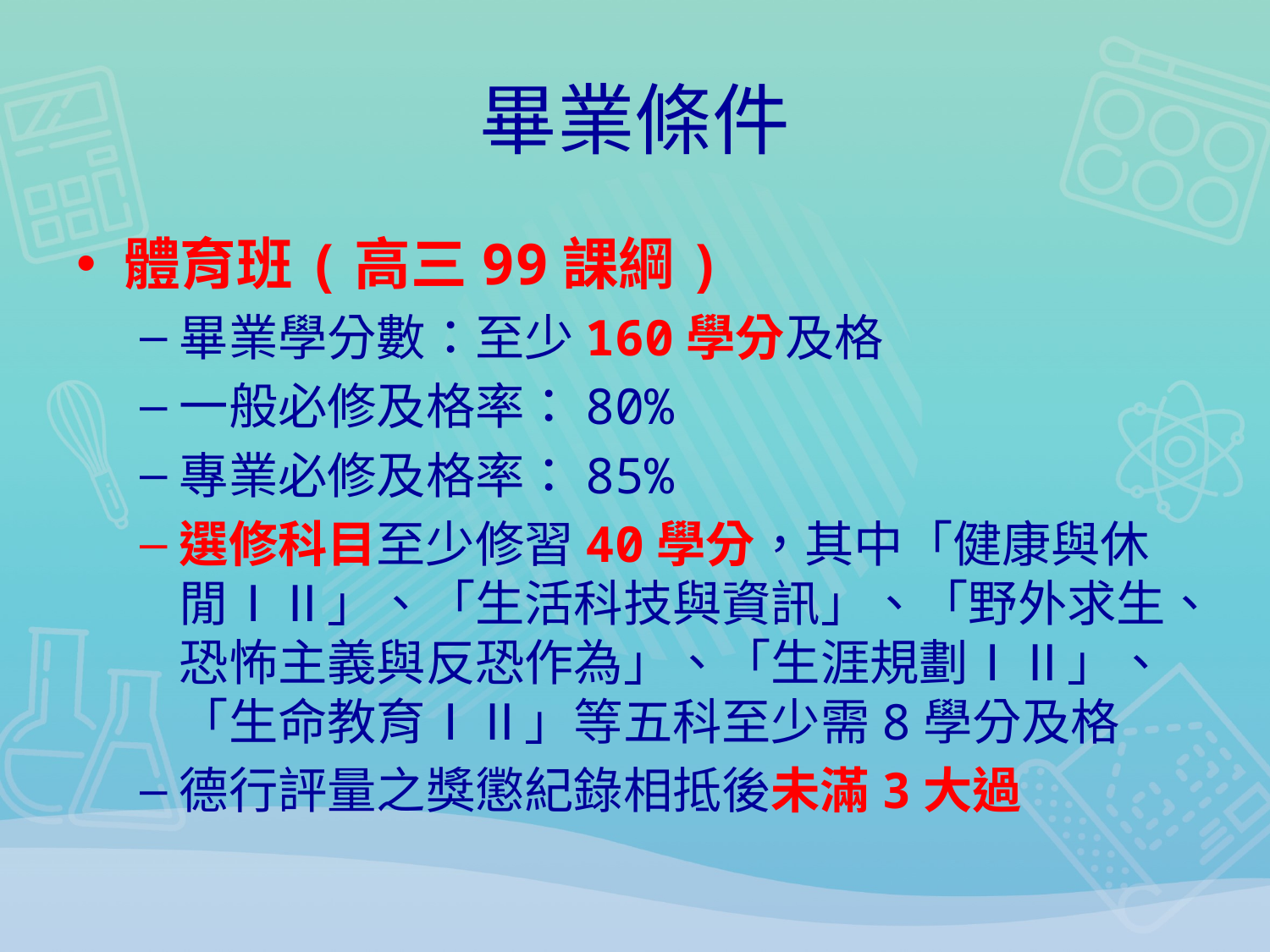

# 畢業條件
體育班(高三99課綱)
畢業學分數：至少160學分及格
一般必修及格率：80%
專業必修及格率：85%
選修科目至少修習40學分，其中「健康與休閒ⅠⅡ」、「生活科技與資訊」、「野外求生、恐怖主義與反恐作為」、「生涯規劃ⅠⅡ」、「生命教育ⅠⅡ」等五科至少需8學分及格
德行評量之獎懲紀錄相抵後未滿3大過